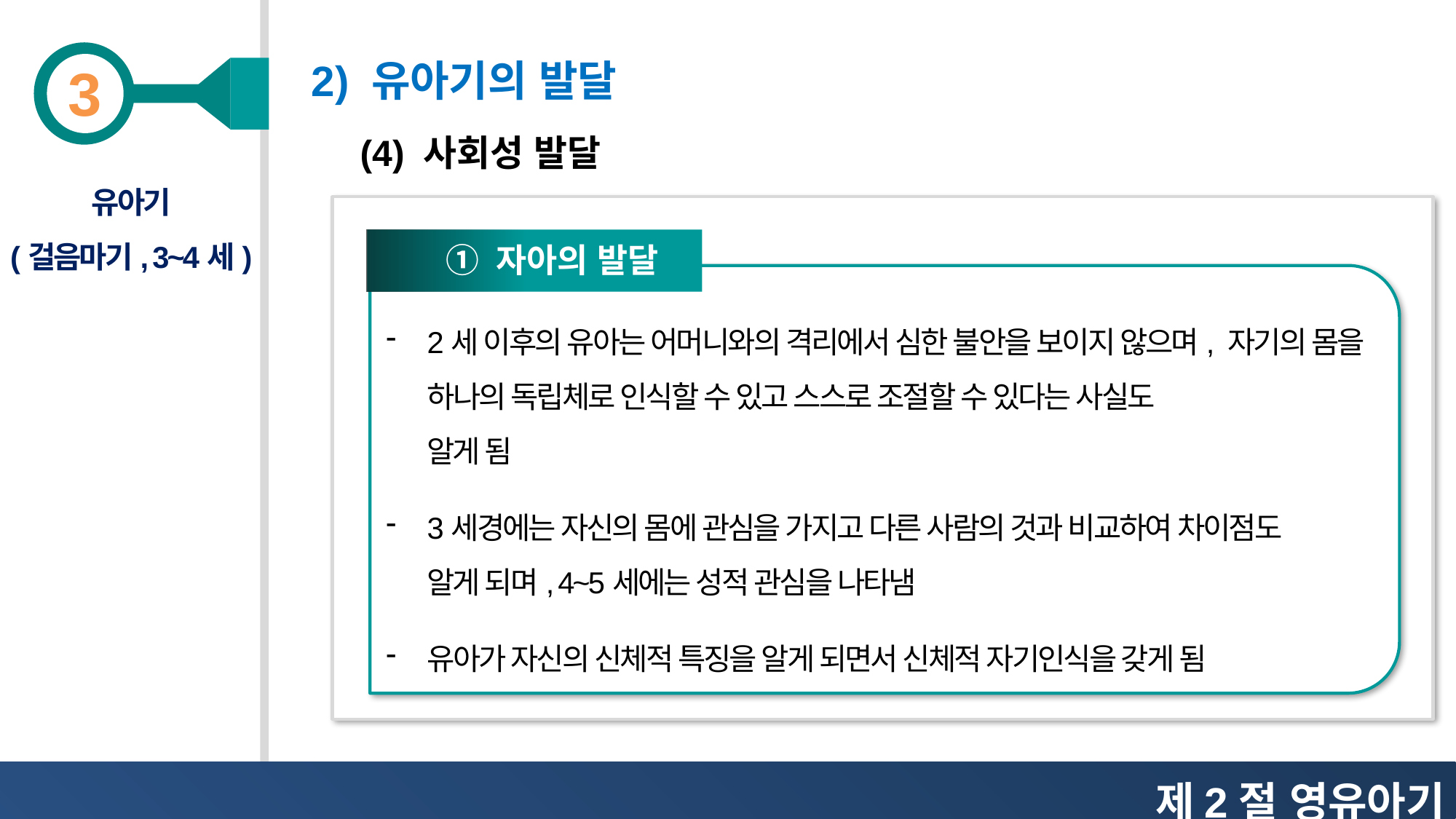

2) 유아기의 발달
(4) 사회성 발달
유아기
(걸음마기, 3~4세)

① 자아의 발달
2세 이후의 유아는 어머니와의 격리에서 심한 불안을 보이지 않으며, 자기의 몸을 하나의 독립체로 인식할 수 있고 스스로 조절할 수 있다는 사실도
     알게 됨

3세경에는 자신의 몸에 관심을 가지고 다른 사람의 것과 비교하여 차이점도
     알게 되며, 4~5세에는 성적 관심을 나타냄

유아가 자신의 신체적 특징을 알게 되면서 신체적 자기인식을 갖게 됨
제2절 영유아기